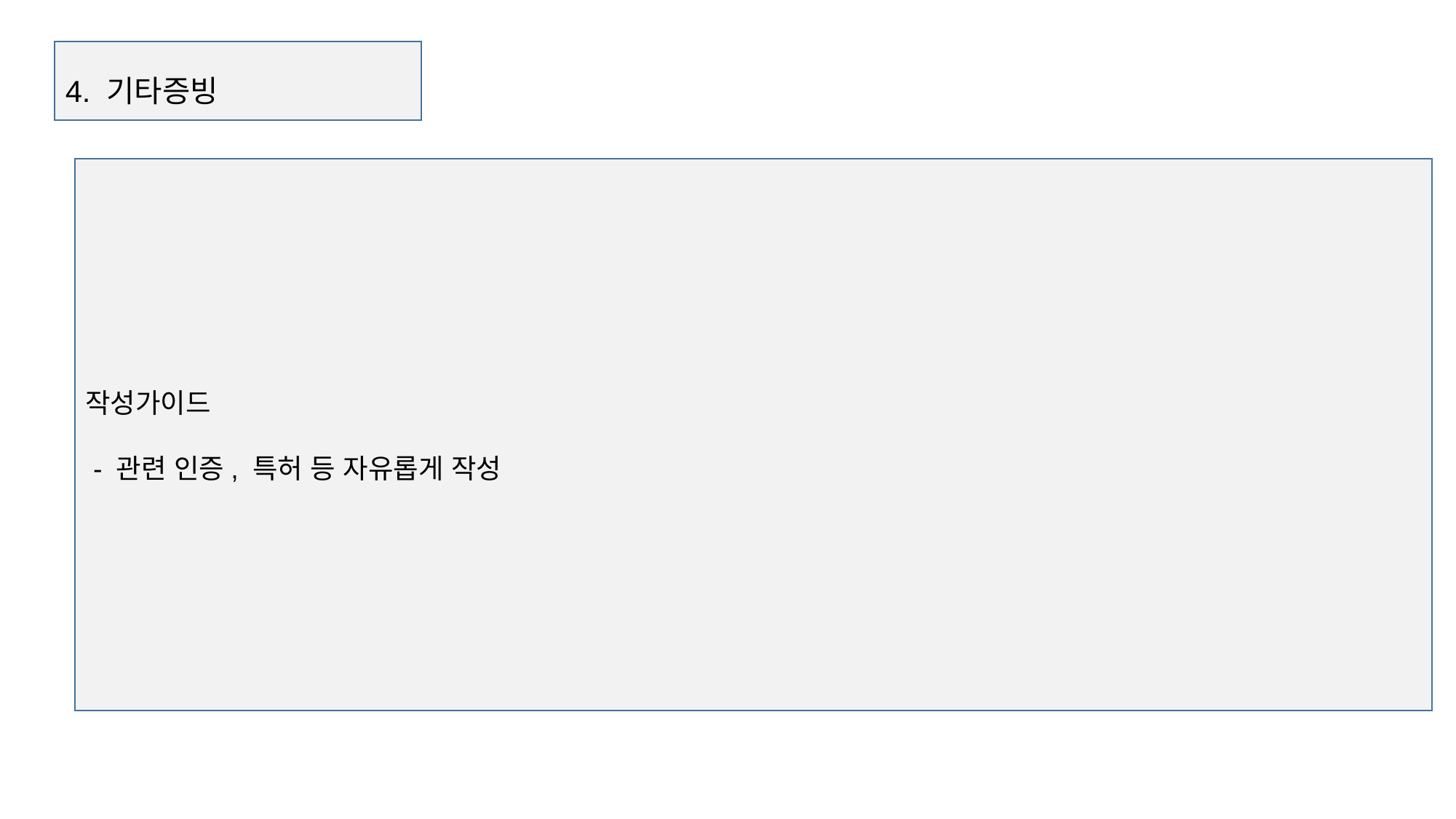

4. 기타증빙
작성가이드

 - 관련 인증, 특허 등 자유롭게 작성